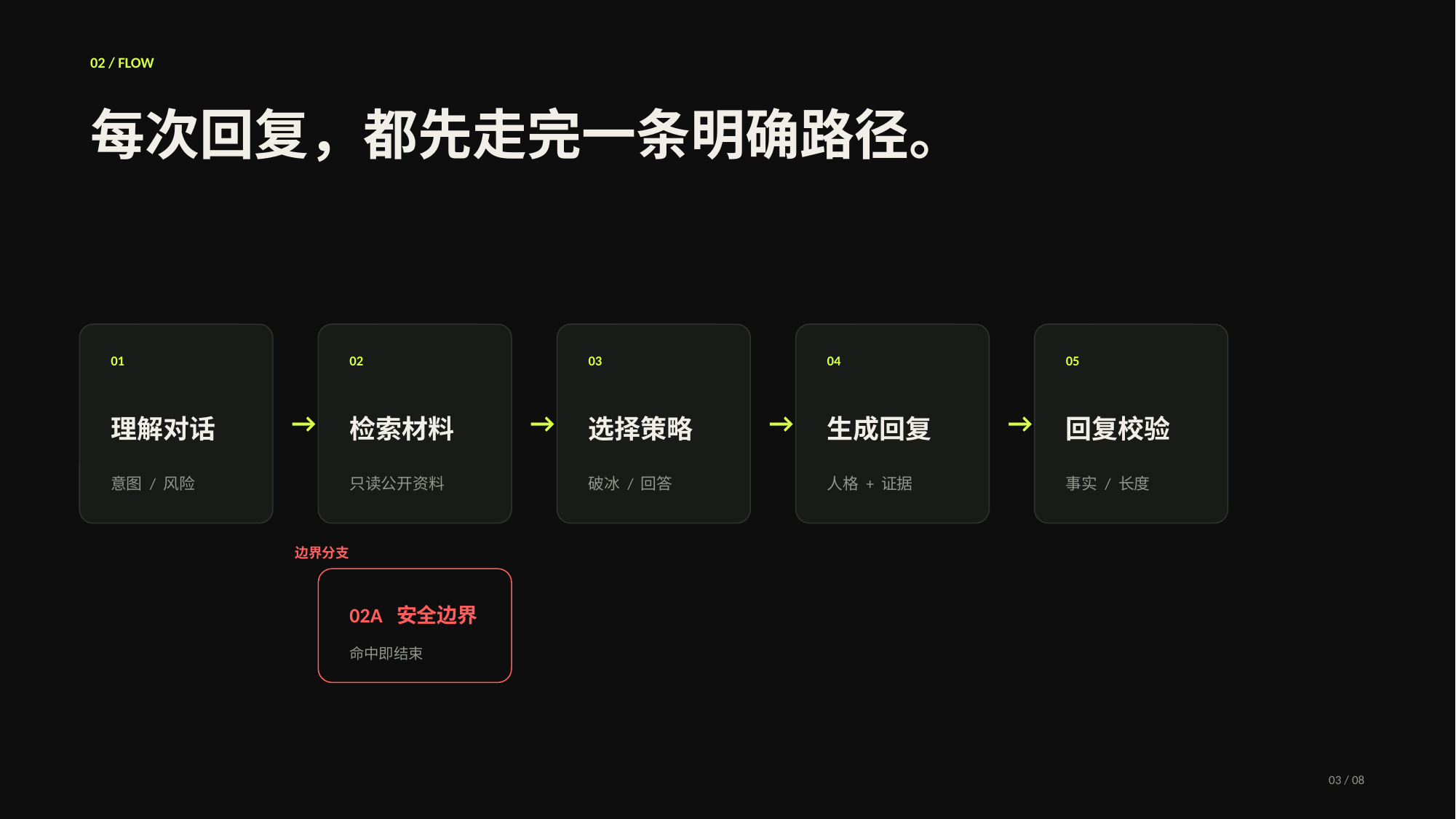

02 / FLOW
每次回复，都先走完一条明确路径。

01
02
03
04
05
→
→
→
→
理解对话
检索材料
选择策略
生成回复
回复校验
意图 / 风险
只读公开资料
破冰 / 回答
人格 + 证据
事实 / 长度
边界分支

02A  安全边界
命中即结束
03 / 08